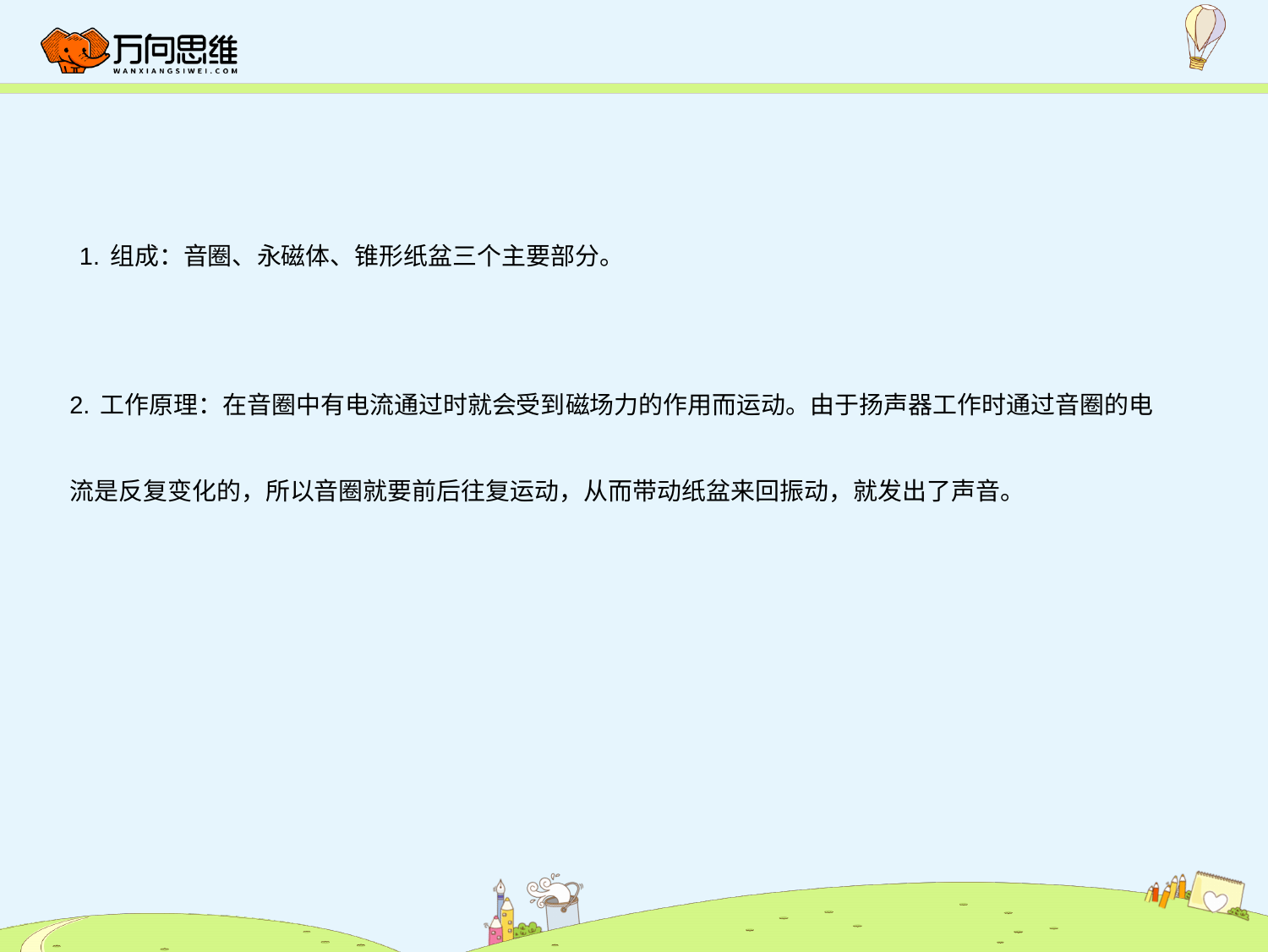

1.组成：音圈、永磁体、锥形纸盆三个主要部分。
2.工作原理：在音圈中有电流通过时就会受到磁场力的作用而运动。由于扬声器工作时通过音圈的电流是反复变化的，所以音圈就要前后往复运动，从而带动纸盆来回振动，就发出了声音。